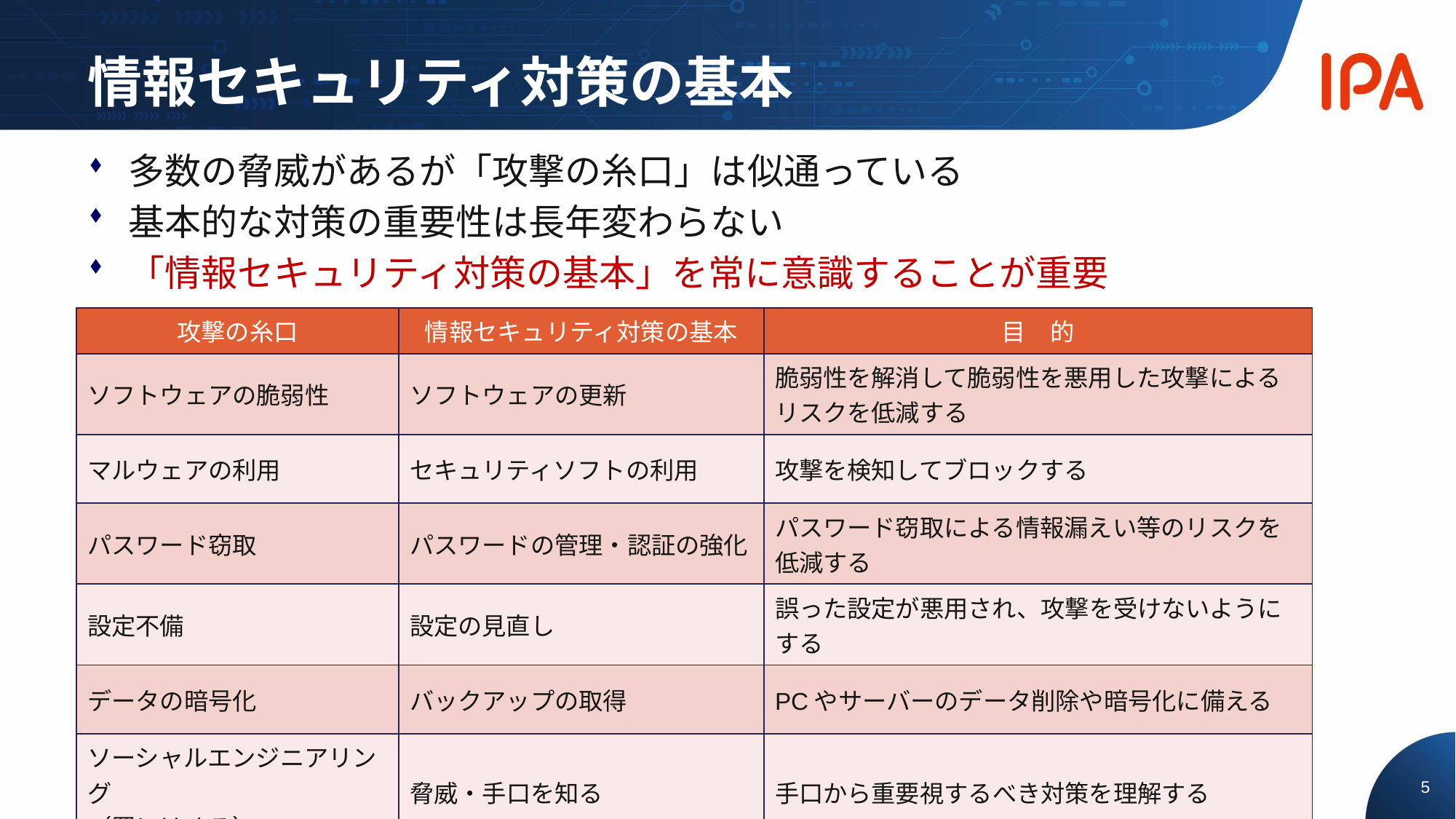

# 情報セキュリティ対策の基本
多数の脅威があるが「攻撃の糸口」は似通っている
基本的な対策の重要性は長年変わらない
「情報セキュリティ対策の基本」を常に意識することが重要

| 攻撃の糸口 | 情報セキュリティ対策の基本 | 目　的 |
| --- | --- | --- |
| ソフトウェアの脆弱性 | ソフトウェアの更新 | 脆弱性を解消して脆弱性を悪用した攻撃によるリスクを低減する |
| マルウェアの利用 | セキュリティソフトの利用 | 攻撃を検知してブロックする |
| パスワード窃取 | パスワードの管理・認証の強化 | パスワード窃取による情報漏えい等のリスクを低減する |
| 設定不備 | 設定の見直し | 誤った設定が悪用され、攻撃を受けないようにする |
| データの暗号化 | バックアップの取得 | PCやサーバーのデータ削除や暗号化に備える |
| ソーシャルエンジニアリング （罠にはめる） | 脅威・手口を知る | 手口から重要視するべき対策を理解する |
5
©2026 独立行政法人情報処理推進機構（IPA） 情報セキュリティ10大脅威 2026 [組織編] プレゼンスライド